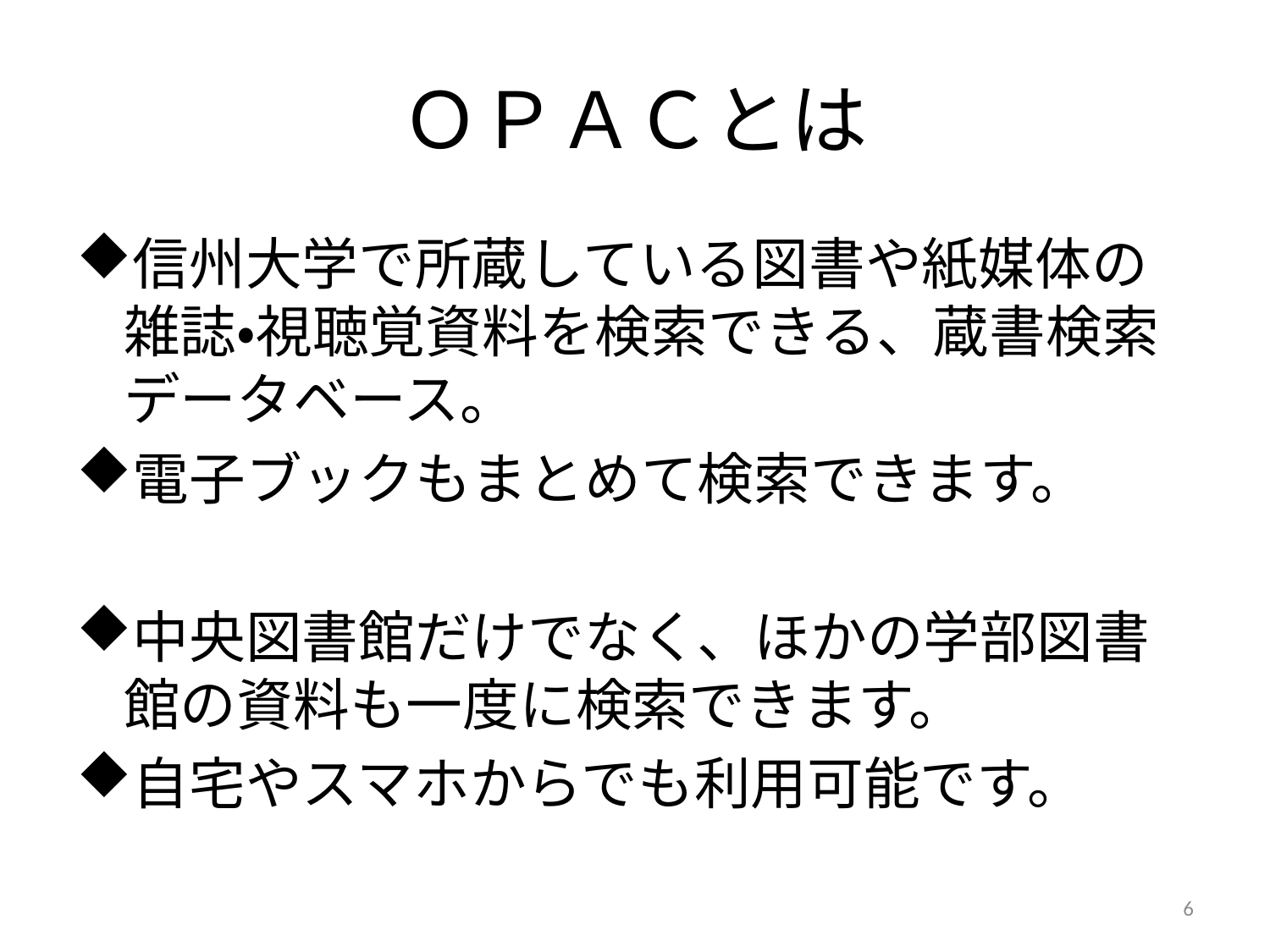

# ＯＰＡＣとは
信州大学で所蔵している図書や紙媒体の雑誌・視聴覚資料を検索できる、蔵書検索データベース。
電子ブックもまとめて検索できます。

中央図書館だけでなく、ほかの学部図書館の資料も一度に検索できます。
自宅やスマホからでも利用可能です。
6